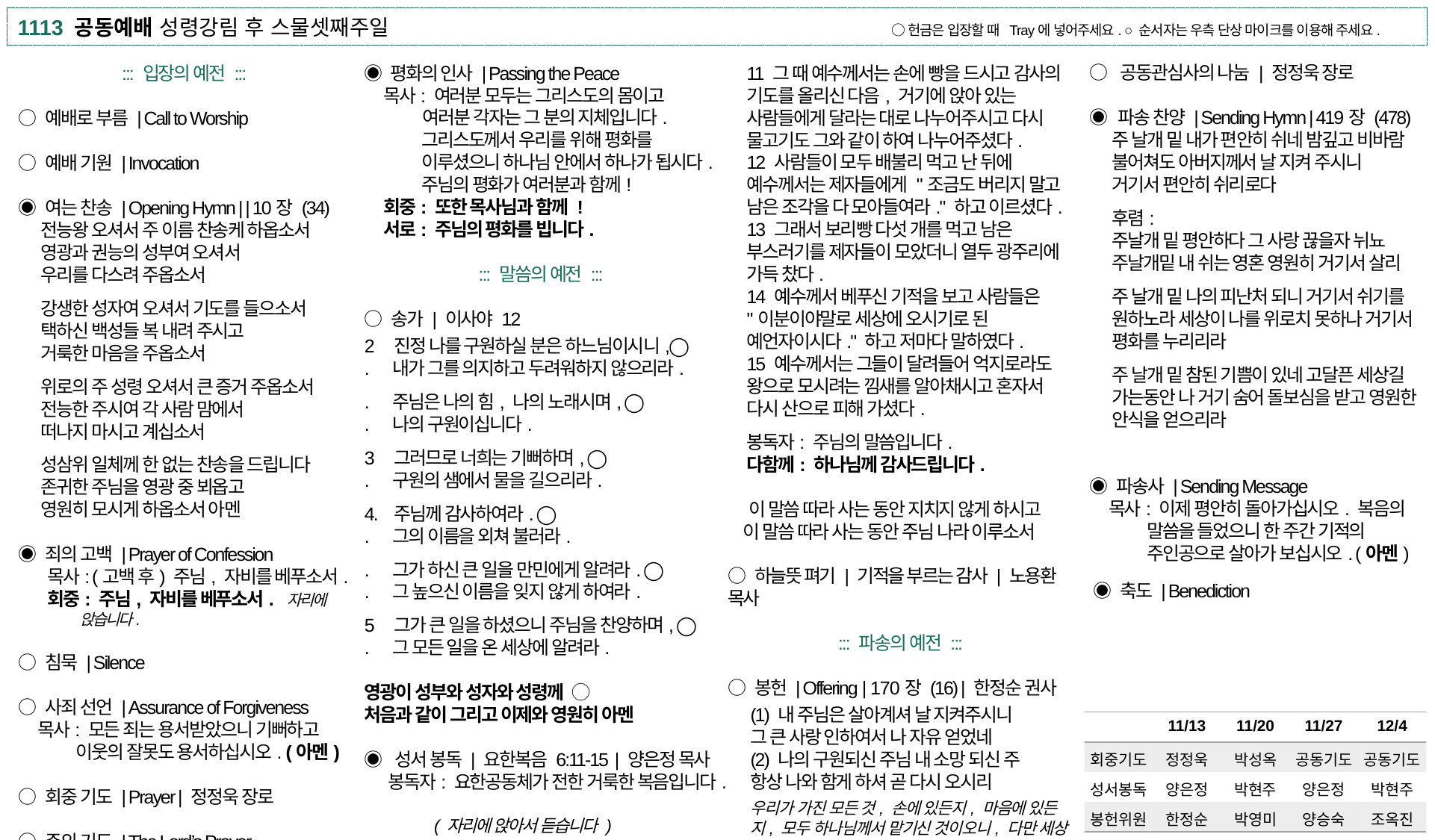

1113 공동예배 성령강림 후 스물셋째주일                                                                                                                    ○ 헌금은 입장할 때  Tray에 넣어주세요. ○ 순서자는 우측 단상 마이크를 이용해 주세요.

○  공동관심사의 나눔 | 정정욱 장로
◉ 파송 찬양 | Sending Hymn | 419장 (478)
주 날개 밑 내가 편안히 쉬네 밤깊고 비바람 불어쳐도 아버지께서 날 지켜 주시니
거기서 편안히 쉬리로다

후렴:
주날개 밑 평안하다 그 사랑 끊을자 뉘뇨 주날개밑 내 쉬는 영혼 영원히 거기서 살리

주 날개 밑 나의 피난처 되니 거기서 쉬기를 원하노라 세상이 나를 위로치 못하나 거기서 평화를 누리리라

주 날개 밑 참된 기쁨이 있네 고달픈 세상길 가는동안 나 거기 숨어 돌보심을 받고 영원한 안식을 얻으리라

◉ 파송사 | Sending Message
목사: 이제 평안히 돌아가십시오. 복음의
말씀을 들었으니 한 주간 기적의 주인공으로 살아가 보십시오. (아멘)

 ◉ 축도 | Benediction

◉ 평화의 인사 | Passing the Peace
목사: 여러분 모두는 그리스도의 몸이고
         여러분 각자는 그 분의 지체입니다. 그리스도께서 우리를 위해 평화를           이루셨으니 하나님 안에서 하나가 됩시다.
주님의 평화가 여러분과 함께!
회중: 또한 목사님과 함께 !
서로: 주님의 평화를 빕니다.

::: 말씀의 예전 :::

○ 송가 | 이사야 12
2    진정 나를 구원하실 분은 하느님이시니,◯
.     내가 그를 의지하고 두려워하지 않으리라.

.     주님은 나의 힘, 나의 노래시며, ◯
.     나의 구원이십니다.

3    그러므로 너희는 기뻐하며, ◯
.     구원의 샘에서 물을 길으리라.

4.   주님께 감사하여라. ◯
.     그의 이름을 외쳐 불러라.

.     그가 하신 큰 일을 만민에게 알려라. ◯
.     그 높으신 이름을 잊지 않게 하여라.

5    그가 큰 일을 하셨으니 주님을 찬양하며, ◯
.     그 모든 일을 온 세상에 알려라.

영광이 성부와 성자와 성령께  ◯
처음과 같이 그리고 이제와 영원히 아멘

◉  성서 봉독 | 요한복음 6:11-15  | 양은정 목사
      봉독자: 요한공동체가 전한 거룩한 복음입니다.
                     ( 자리에 앉아서 듣습니다 )

.

⦿   영광이 성부와 성자와 성령께 ◯
.     처음과 같이 지금도 그리고 영원히, 아멘.

◉  성서 봉독 | 디모데후서 2:14-15  | 박현주 교우
      봉독자: 디모데에게 전한 둘째 편지입니다.
                     ( 자리에 앉아서 듣습니다 )

◉ 평화의 인사 | Passing the Peace
목사: 여러분 모두는 그리스도의 몸이고
         여러분 각자는 그 분의 지체입니다.              그리스도께서 우리를 위해 평화를           이루셨으니 하나님 안에서 하나가 됩시다.
주님의 평화가 여러분과 함께!
회중: 또한 목사님과 함께 !
서로: 주님의 평화를 빕니다.

◉  평화의 인사 | Passing the Peace
 목사: 그리스도께서 우리를 위하여 평화를   이루셨으니 주님 안에서 하나가 됩시다. 주님의 평화가 항상 여러분과 함께
 회중: 또한 목사님과 함께 !
 서로: 주님의 평화를 빕니다.

11 그 때 예수께서는 손에 빵을 드시고 감사의 기도를 올리신 다음, 거기에 앉아 있는 사람들에게 달라는 대로 나누어주시고 다시 물고기도 그와 같이 하여 나누어주셨다.
12 사람들이 모두 배불리 먹고 난 뒤에 예수께서는 제자들에게 "조금도 버리지 말고 남은 조각을 다 모아들여라." 하고 이르셨다.
13 그래서 보리빵 다섯 개를 먹고 남은 부스러기를 제자들이 모았더니 열두 광주리에 가득 찼다.
14 예수께서 베푸신 기적을 보고 사람들은 "이분이야말로 세상에 오시기로 된 예언자이시다." 하고 저마다 말하였다.
15 예수께서는 그들이 달려들어 억지로라도 왕으로 모시려는 낌새를 알아채시고 혼자서 다시 산으로 피해 가셨다.

봉독자: 주님의 말씀입니다.
다함께: 하나님께 감사드립니다.

    이 말씀 따라 사는 동안 지치지 않게 하시고
    이 말씀 따라 사는 동안 주님 나라 이루소서

○ 하늘뜻 펴기 | 기적을 부르는 감사 | 노용환 목사

::: 파송의 예전 :::

○ 봉헌 | Offering | 170장 (16) | 한정순 권사
(1) 내 주님은 살아계셔 날 지켜주시니
그 큰 사랑 인하여서 나 자유 얻었네
(2) 나의 구원되신 주님 내 소망 되신 주
항상 나와 함게 하셔 곧 다시 오시리

우리가 가진 모든 것, 손에 있든지, 마음에 있든지, 모두 하나님께서 맡기신 것이오니, 다만 세상 사는동안, 하나님 뜻에 따라 잘 사용하게 하옵소서.

우리에게 있는 모든 것은 몸이든, 마음이든, 생명까지도 모두 하나님께서 맡기신 것이오니, 하나님께서 허락하신 동안, 하나님 뜻에 따라 잘 사용하게 하옵소서. 예수님의 이름으로 감사하며 기도합니다.

홀수달
1주
우리에게 있는 모든 것은 몸이든, 마음이든, 생명까지도 모두 하나님께서 맡기신 것이오니, 하나님께서 허락하신 동안, 하나님 뜻에 따라 잘 사용하게 하옵소서. 예수님의 이름으로 감사하며 기도합니다.

2주
우리가 가진 모든 것, 손에 있든지, 마음에 있든지, 모두 하나님께서 맡기신 것이오니, 다만 세상 사는동안, 하나님 뜻에 따라 잘 사용하게 하옵소서. 예수님의 이름으로 감사하며 기도합니다.

3주
우리가 가진 것은 모두 하나님의 것입니다. 다만 세상을 사는 동안 하나님의 뜻에 합당하게 사용하도록 맡기신 것이니, 하나님께서 기뻐하시는 일에 사용하게 하옵소서. 예수님의 이름으로 감사하며 기도합니다.

4주
주신 분도 하나님이시요, 거두어 가시는 분도 하나님이심을 믿습니다. 다만 잠시 우리에게 맡기신 것이니, 하나님의 뜻에 합당하게 사용하게 하옵소서. 예수님의 이름으로 감사하며 기도합니다.

짝수달
5주
우리가 가진 모든 것은 우리의 호흡까지도 모두 하나님의 것입니다. 우리에게 허락하신 날들 동안 하나님 뜻에 따라 사용하게 하옵소서. 예수님의 이름으로 감사하며 기도합니다.

6주
모든 것이 하나님께로부터 왔으니 세상 사는 동안 하나님의 뜻에 따라 이웃과 함께 나누며 사용하게 하옵소서. 예수님의 이름으로 감사하며 기도합니다.

7주
우리가 가진 모든 것은 우리가 세상을 살아가는 동안 사용하라고 맡기신 것이오니, 하나님께서 허락 하시는 날들 동안, 하나님 뜻에 합당하게 사용하게 하옵소서. 예수님의 이름으로 감사하며 기도합니다.

8주
우리에게 모든 것을 주신 하나님, 주신 분도 하나님이시요, 거두어 가시는 분도 하나님이심을 믿습니다. 다만 잠시 우리가 세상에 사는 동안, 우리에게 사용하라고 맡기신 것이니, 하나님의 뜻에 합당하게 사용하도록 하옵소서. 예수님의 이름으로 감사하며 기도합니다.
::: 입장의 예전 :::

○ 예배로 부름 | Call to Worship
○ 예배 기원 | Invocation
◉ 여는 찬송 | Opening Hymn | | 10장 (34)
전능왕 오셔서 주 이름 찬송케 하옵소서 영광과 권능의 성부여 오셔서
우리를 다스려 주옵소서

강생한 성자여 오셔서 기도를 들으소서 택하신 백성들 복 내려 주시고
거룩한 마음을 주옵소서

위로의 주 성령 오셔서 큰 증거 주옵소서 전능한 주시여 각 사람 맘에서
떠나지 마시고 계십소서

성삼위 일체께 한 없는 찬송을 드립니다 존귀한 주님을 영광 중 뵈옵고
영원히 모시게 하옵소서 아멘

◉ 죄의 고백 | Prayer of Confession
 목사: (고백 후) 주님, 자비를 베푸소서.
 회중: 주님, 자비를 베푸소서.  자리에 앉습니다.

○ 침묵 | Silence

○ 사죄 선언 | Assurance of Forgiveness
목사: 모든 죄는 용서받았으니 기뻐하고 이웃의 잘못도 용서하십시오. (아멘)

○ 회중 기도 | Prayer | 정정욱 장로

○ 주의 기도 | The Lord’s Prayer

◉ 평화의 인사 | Passing the Peace
목사: 여러분 모두는 그리스도의 몸이고
         여러분 각자는 그 분의 지체입니다.

|  | 11/13 | 11/20 | 11/27 | 12/4 |
| --- | --- | --- | --- | --- |
| 회중기도 | 정정욱 | 박성옥 | 공동기도 | 공동기도 |
| 성서봉독 | 양은정 | 박현주 | 양은정 | 박현주 |
| 봉헌위원 | 한정순 | 박영미 | 양승숙 | 조옥진 |